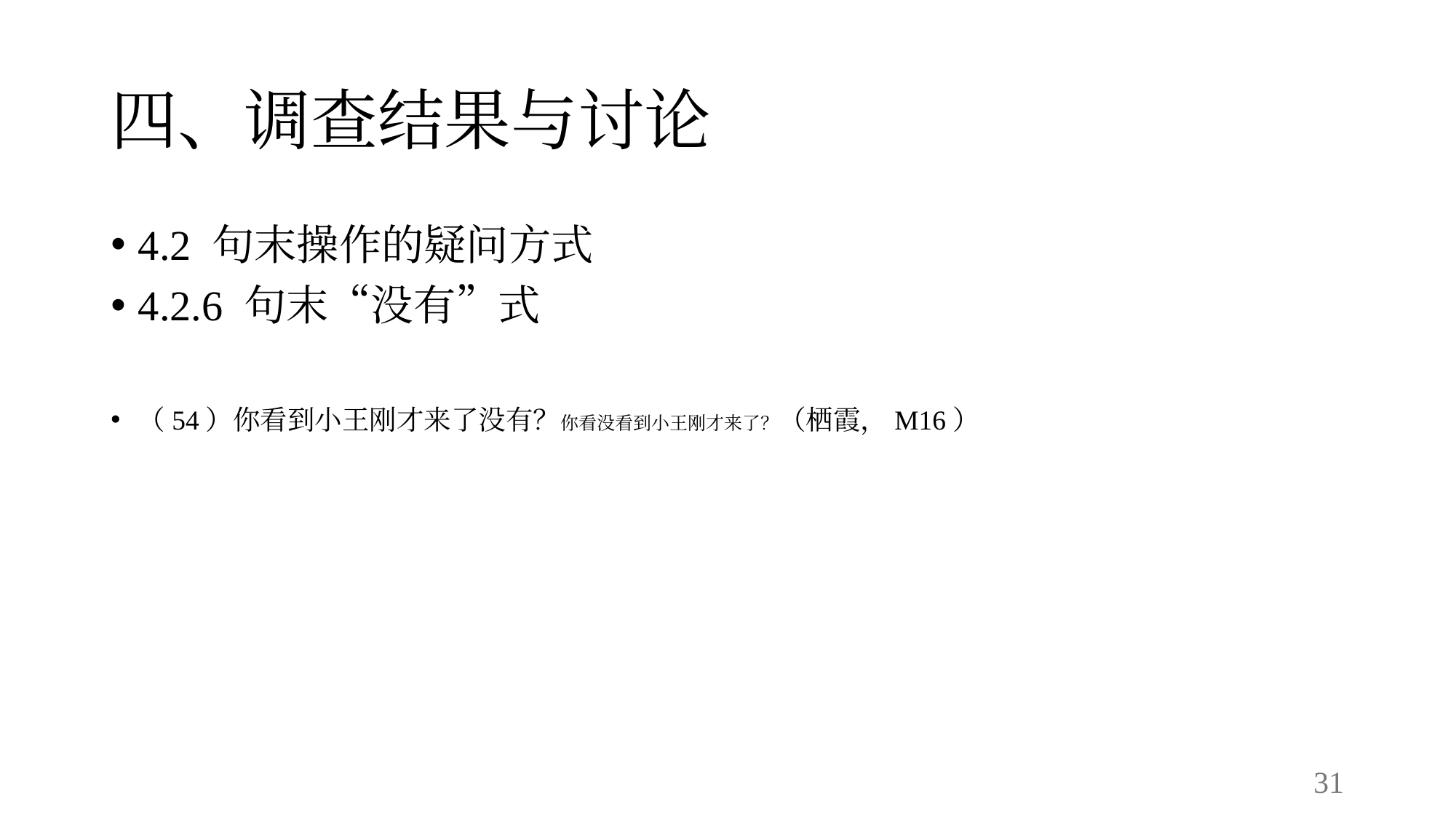

# 四、调查结果与讨论
4.2 句末操作的疑问方式
4.2.6 句末“没有”式

（54）你看到小王刚才来了没有？你看没看到小王刚才来了？（栖霞，M16）

31